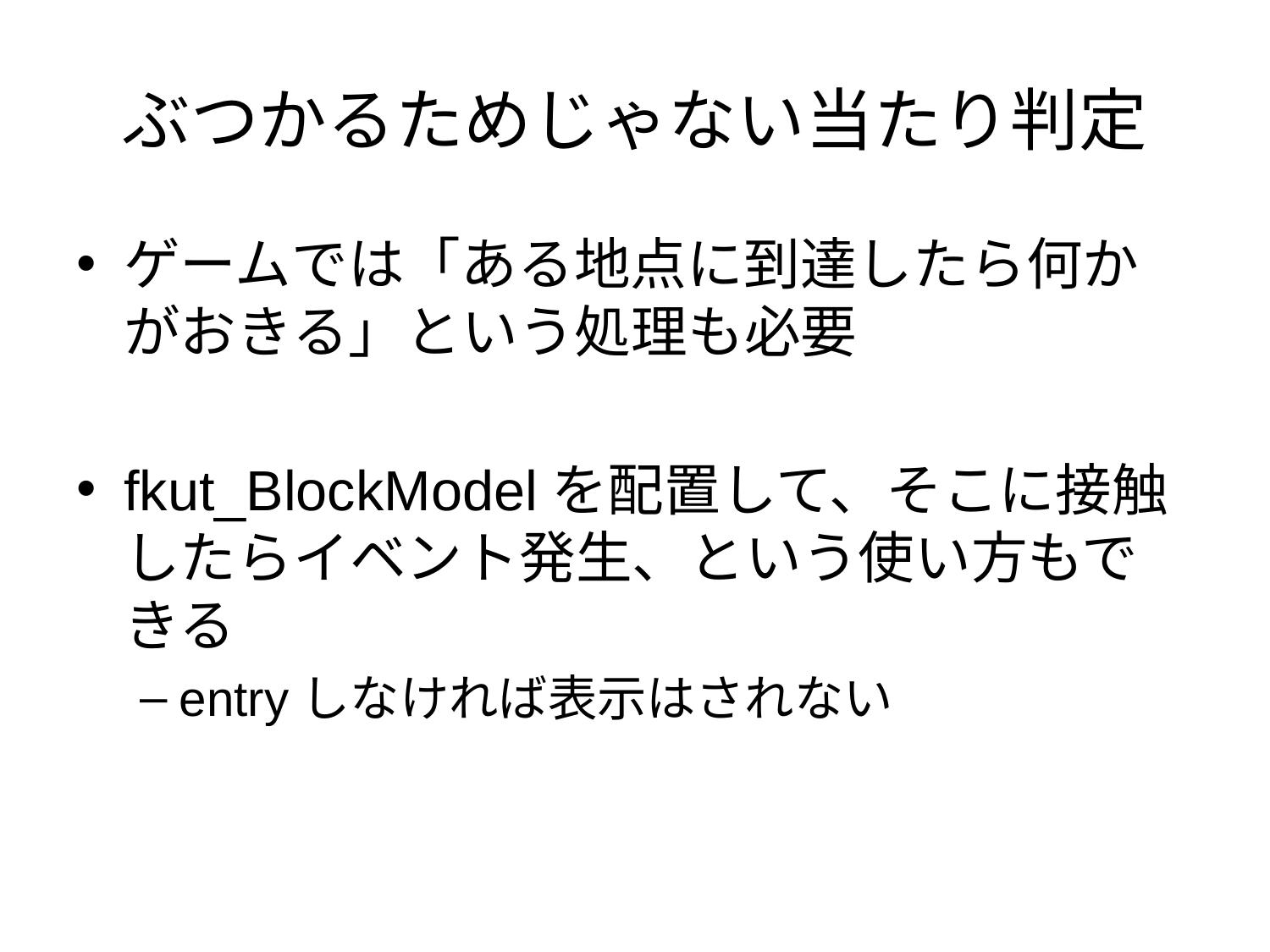

# ぶつかるためじゃない当たり判定
ゲームでは「ある地点に到達したら何かがおきる」という処理も必要

fkut_BlockModelを配置して、そこに接触したらイベント発生、という使い方もできる
entryしなければ表示はされない